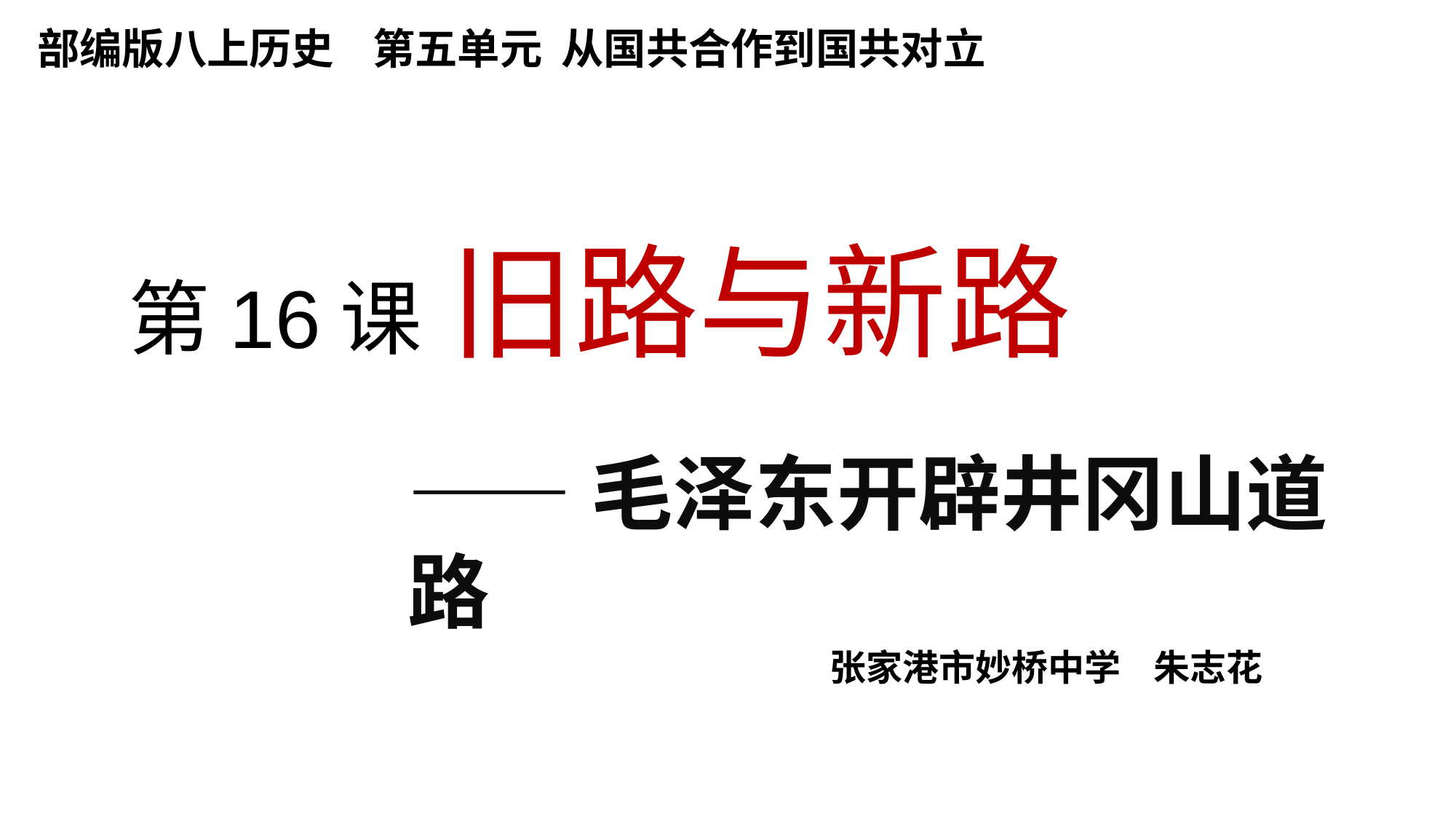

部编版八上历史    第五单元  从国共合作到国共对立
第16课 旧路与新路
——毛泽东开辟井冈山道路
张家港市妙桥中学    朱志花